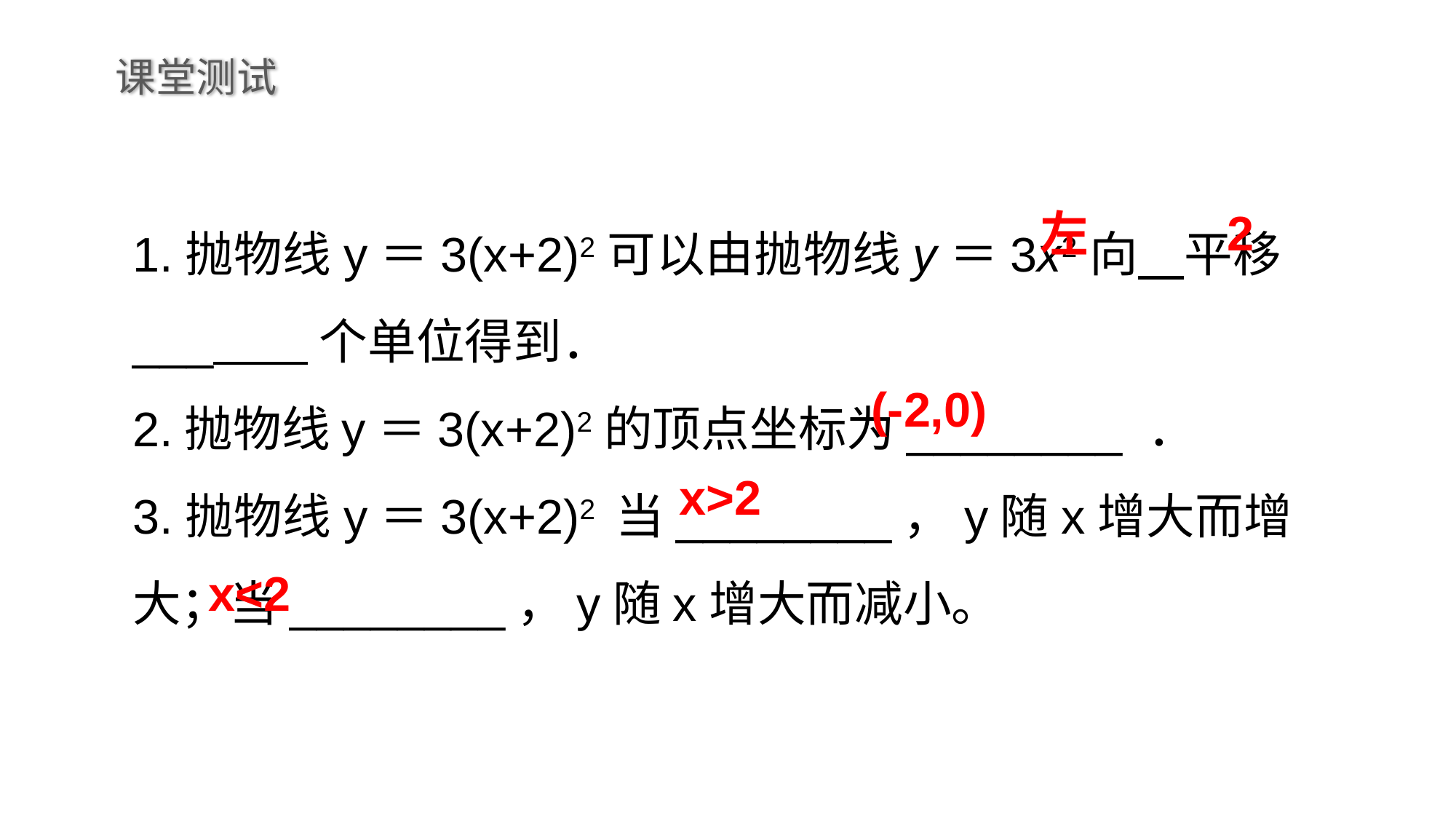

课堂测试
1.抛物线y＝3(x+2)2可以由抛物线y＝3x2向    平移___       个单位得到．
2.抛物线y＝3(x+2)2的顶点坐标为________ ．
3.抛物线y＝3(x+2)2 当________，y随x增大而增大；当________，y随x增大而减小。
2
左
(-2,0)
x>2
x<2